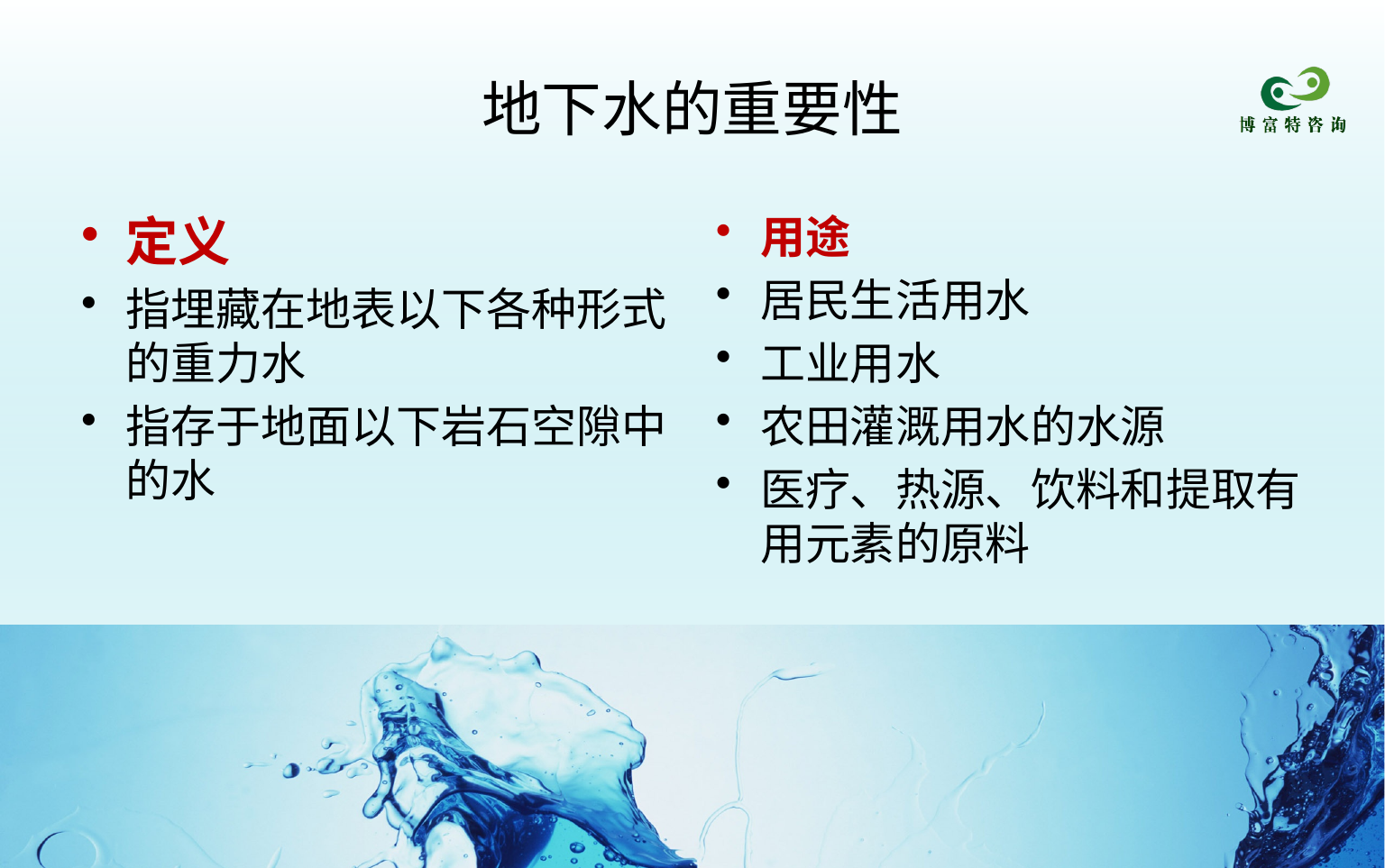

# 地下水的重要性
定义
指埋藏在地表以下各种形式的重力水
指存于地面以下岩石空隙中的水
用途
居民生活用水
工业用水
农田灌溉用水的水源
医疗、热源、饮料和提取有用元素的原料